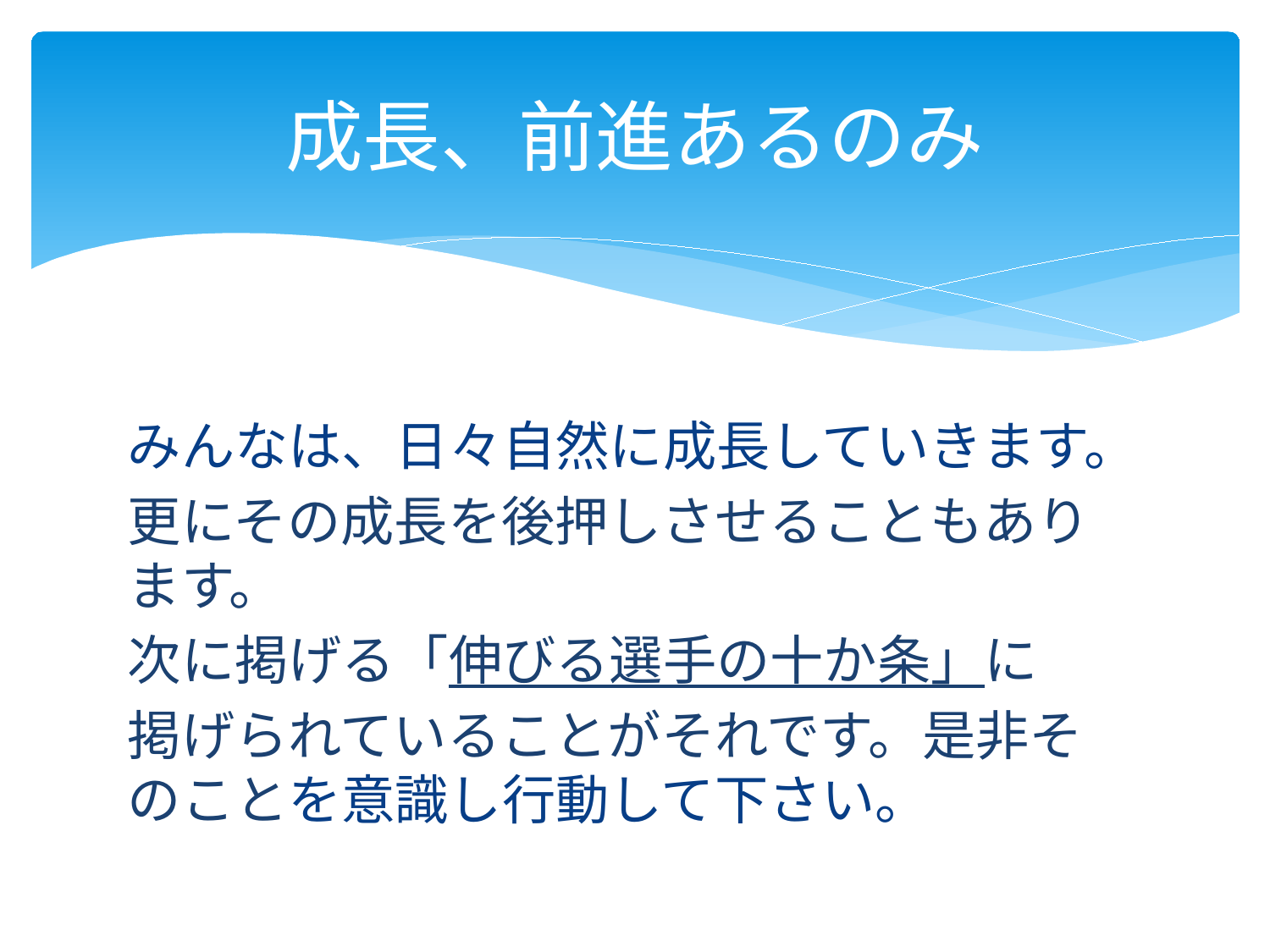

# 成長、前進あるのみ
みんなは、日々自然に成長していきます。
更にその成長を後押しさせることもあります。
次に掲げる「伸びる選手の十か条」に
掲げられていることがそれです。是非そのことを意識し行動して下さい。